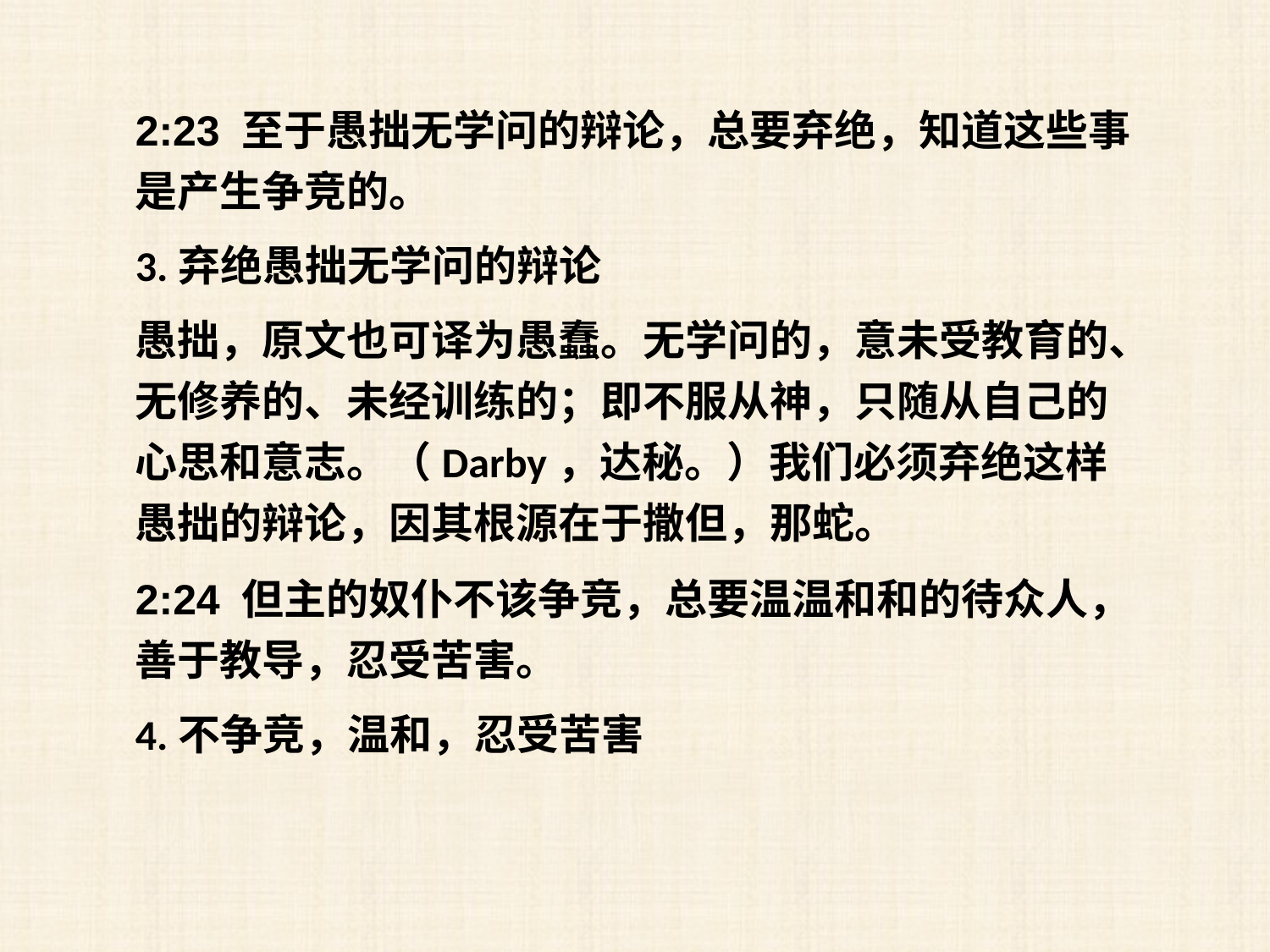

2:23 至于愚拙无学问的辩论，总要弃绝，知道这些事是产生争竞的。
3.弃绝愚拙无学问的辩论
愚拙，原文也可译为愚蠢。无学问的，意未受教育的、无修养的、未经训练的；即不服从神，只随从自己的心思和意志。（Darby，达秘。）我们必须弃绝这样愚拙的辩论，因其根源在于撒但，那蛇。
2:24 但主的奴仆不该争竞，总要温温和和的待众人，善于教导，忍受苦害。
4.不争竞，温和，忍受苦害